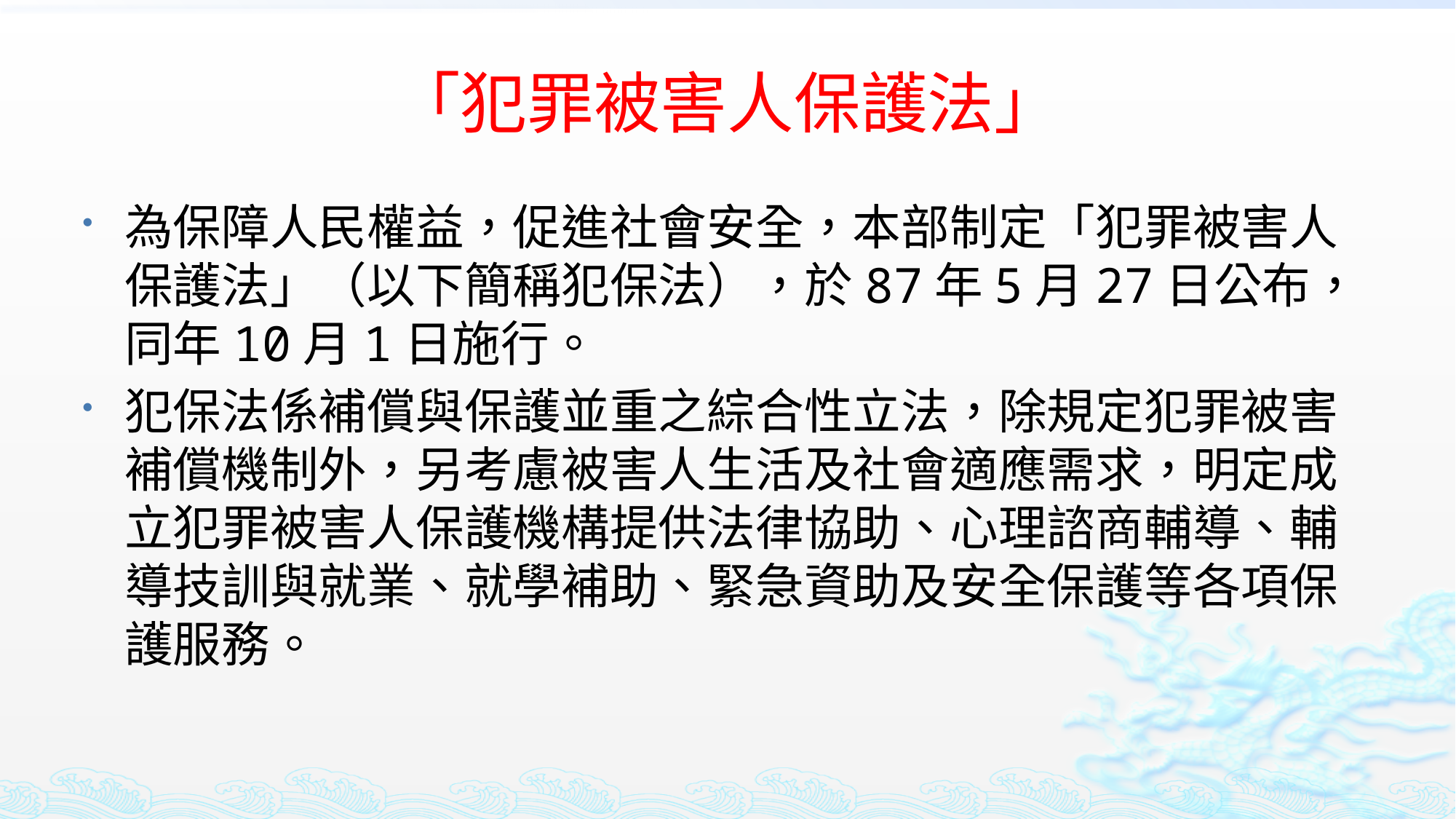

# 「犯罪被害人保護法」
為保障人民權益，促進社會安全，本部制定「犯罪被害人保護法」（以下簡稱犯保法），於87年5月27日公布，同年10月1日施行。
犯保法係補償與保護並重之綜合性立法，除規定犯罪被害補償機制外，另考慮被害人生活及社會適應需求，明定成立犯罪被害人保護機構提供法律協助、心理諮商輔導、輔導技訓與就業、就學補助、緊急資助及安全保護等各項保護服務。